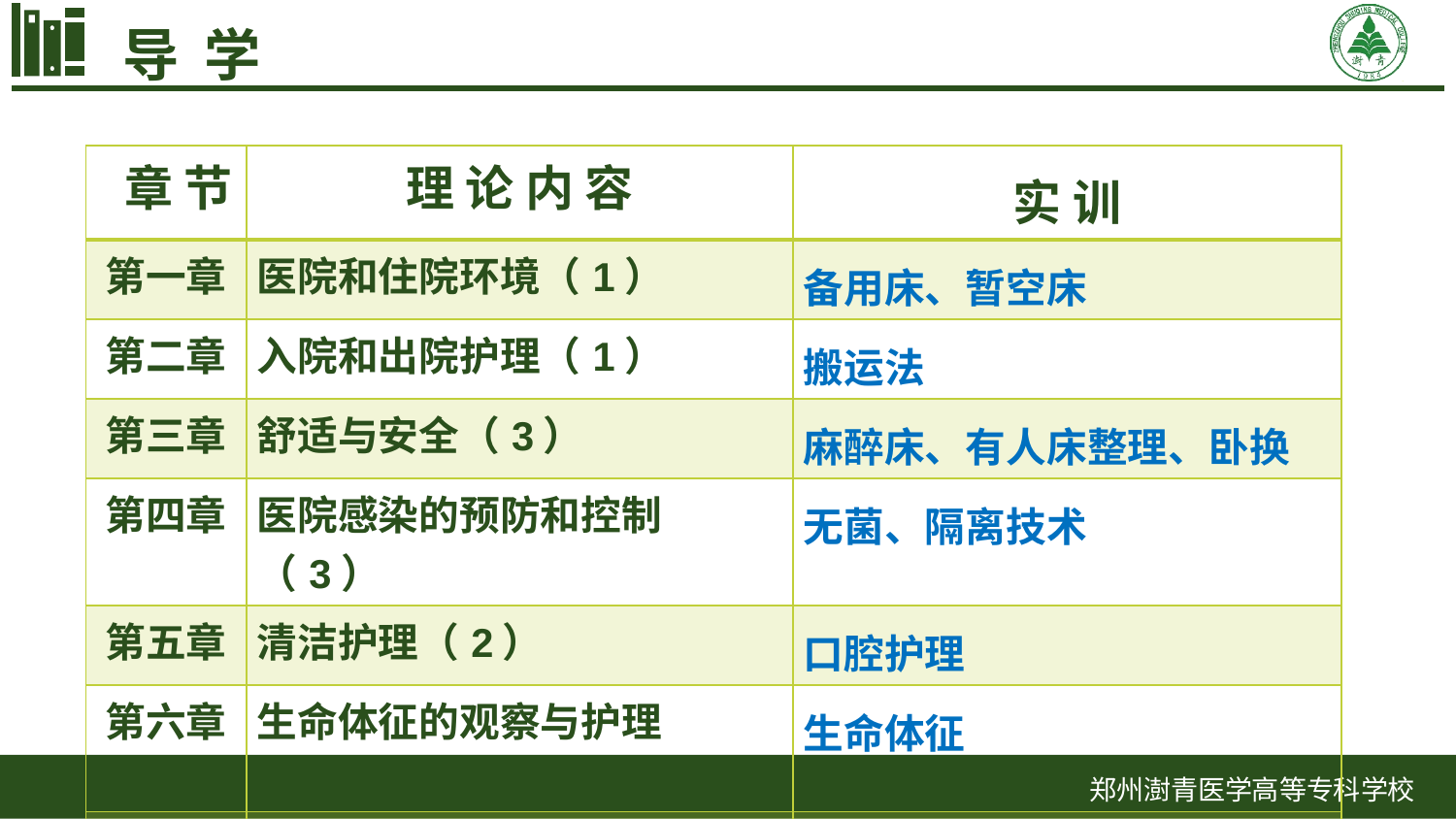

导  学
| 章 节 | 理 论 内 容 | 实 训 |
| --- | --- | --- |
| 第一章 | 医院和住院环境（1） | 备用床、暂空床 |
| 第二章 | 入院和出院护理（1） | 搬运法 |
| 第三章 | 舒适与安全（3） | 麻醉床、有人床整理、卧换 |
| 第四章 | 医院感染的预防和控制（3） | 无菌、隔离技术 |
| 第五章 | 清洁护理（2） | 口腔护理 |
| 第六章 | 生命体征的观察与护理（2） | 生命体征 |
| 第七章 | 饮食护理（1） | 鼻饲法 |